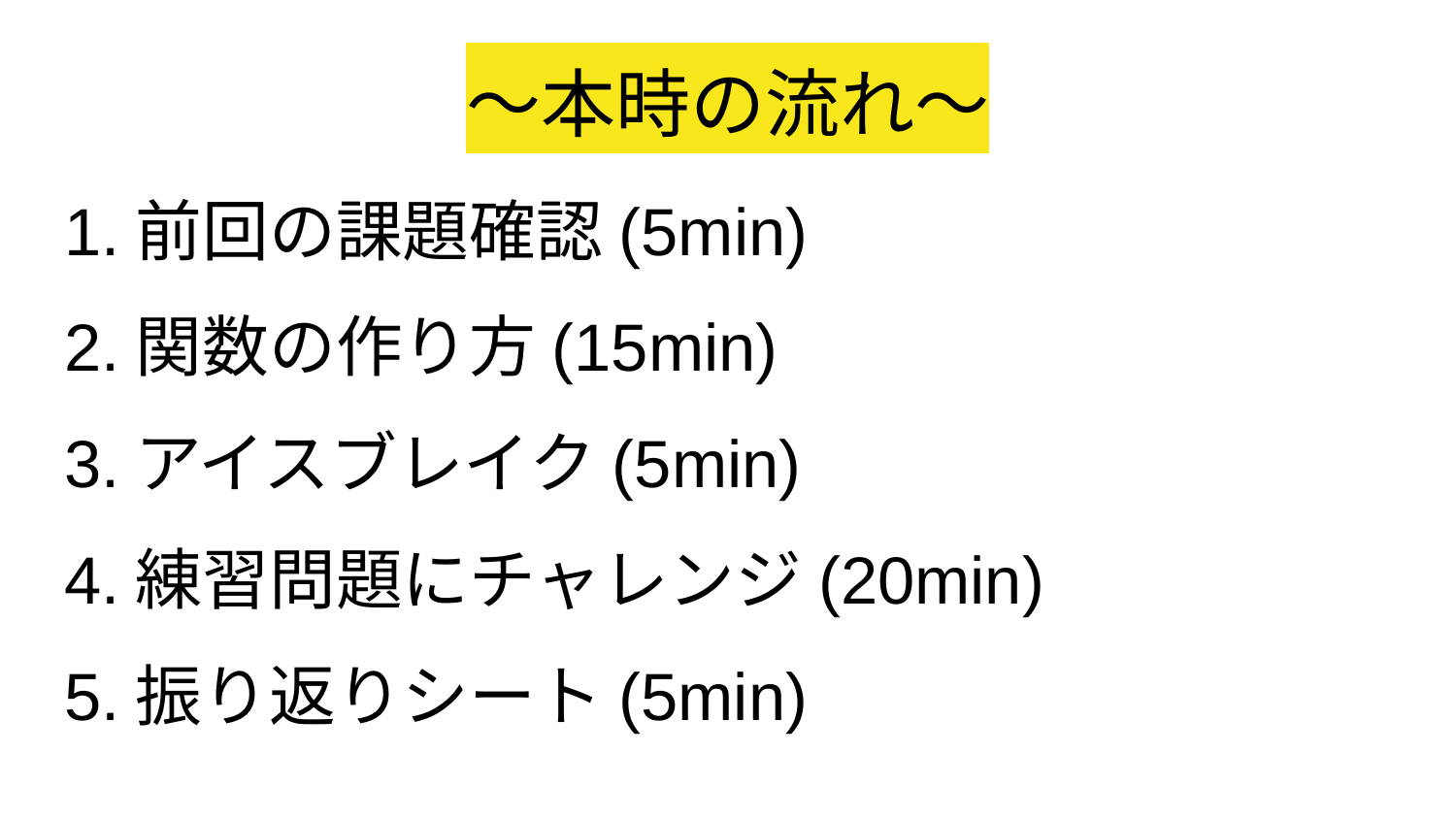

# ～本時の流れ～
1.前回の課題確認(5min)
2.関数の作り方(15min)
3.アイスブレイク(5min)
4.練習問題にチャレンジ(20min)
5.振り返りシート(5min)